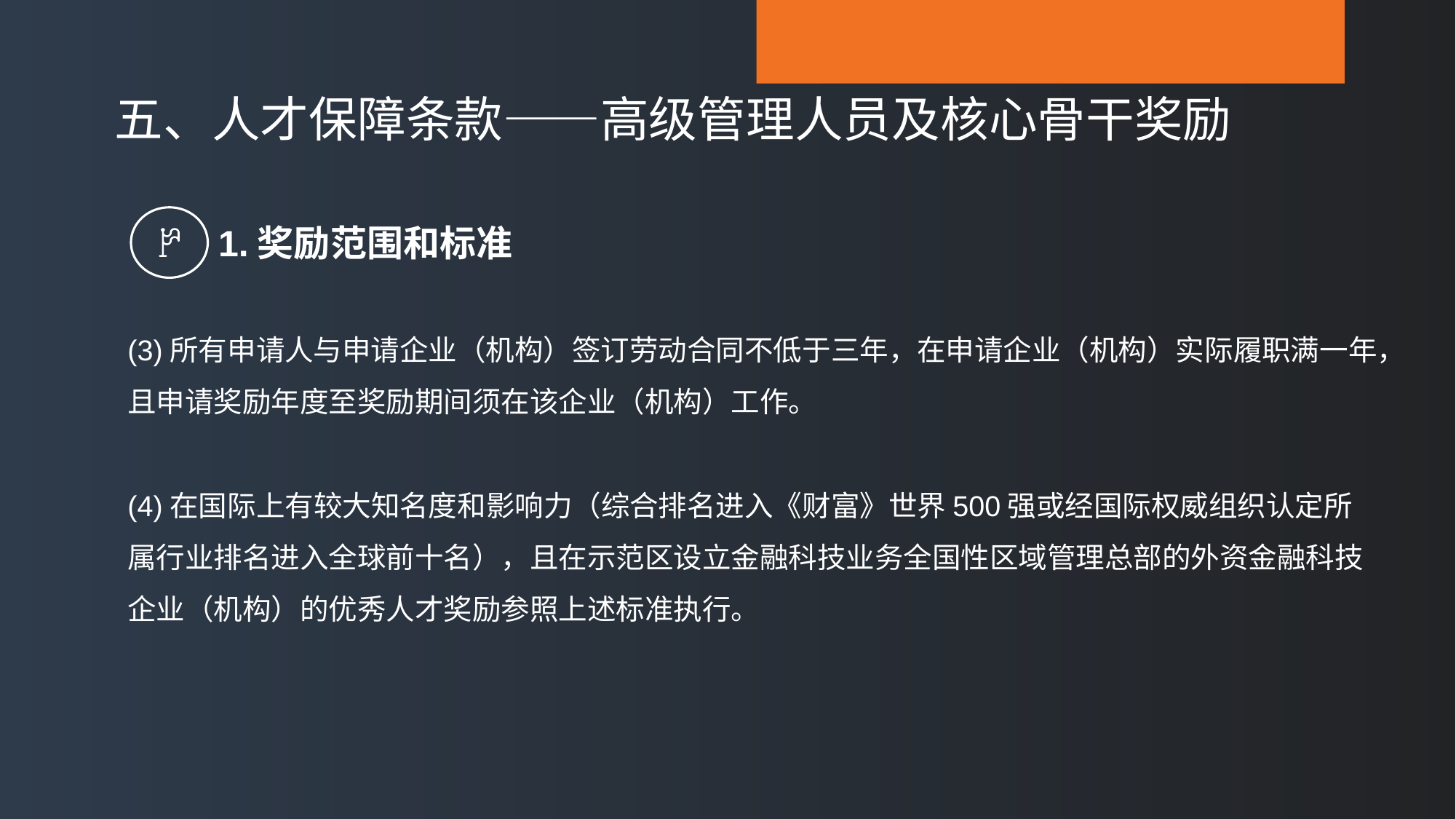

五、人才保障条款——高级管理人员及核心骨干奖励

1.奖励范围和标准

(3)所有申请人与申请企业（机构）签订劳动合同不低于三年，在申请企业（机构）实际履职满一年，且申请奖励年度至奖励期间须在该企业（机构）工作。

(4)在国际上有较大知名度和影响力（综合排名进入《财富》世界500强或经国际权威组织认定所属行业排名进入全球前十名），且在示范区设立金融科技业务全国性区域管理总部的外资金融科技企业（机构）的优秀人才奖励参照上述标准执行。